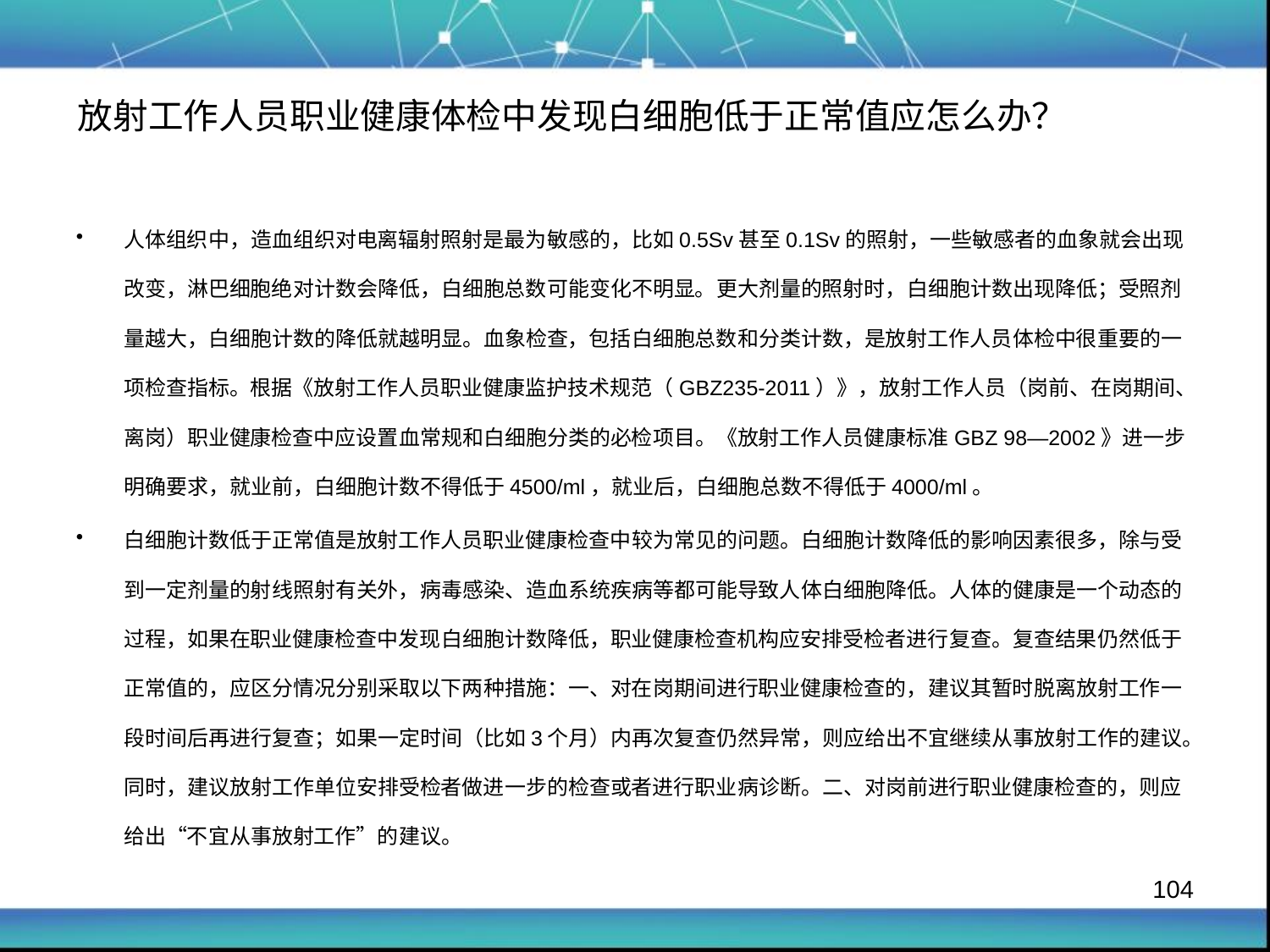

# 放射工作人员职业健康体检中发现白细胞低于正常值应怎么办？
人体组织中，造血组织对电离辐射照射是最为敏感的，比如0.5Sv甚至0.1Sv的照射，一些敏感者的血象就会出现改变，淋巴细胞绝对计数会降低，白细胞总数可能变化不明显。更大剂量的照射时，白细胞计数出现降低；受照剂量越大，白细胞计数的降低就越明显。血象检查，包括白细胞总数和分类计数，是放射工作人员体检中很重要的一项检查指标。根据《放射工作人员职业健康监护技术规范（GBZ235-2011）》，放射工作人员（岗前、在岗期间、离岗）职业健康检查中应设置血常规和白细胞分类的必检项目。《放射工作人员健康标准GBZ 98—2002》进一步明确要求，就业前，白细胞计数不得低于4500/ml，就业后，白细胞总数不得低于4000/ml。
白细胞计数低于正常值是放射工作人员职业健康检查中较为常见的问题。白细胞计数降低的影响因素很多，除与受到一定剂量的射线照射有关外，病毒感染、造血系统疾病等都可能导致人体白细胞降低。人体的健康是一个动态的过程，如果在职业健康检查中发现白细胞计数降低，职业健康检查机构应安排受检者进行复查。复查结果仍然低于正常值的，应区分情况分别采取以下两种措施：一、对在岗期间进行职业健康检查的，建议其暂时脱离放射工作一段时间后再进行复查；如果一定时间（比如3个月）内再次复查仍然异常，则应给出不宜继续从事放射工作的建议。同时，建议放射工作单位安排受检者做进一步的检查或者进行职业病诊断。二、对岗前进行职业健康检查的，则应给出“不宜从事放射工作”的建议。
104